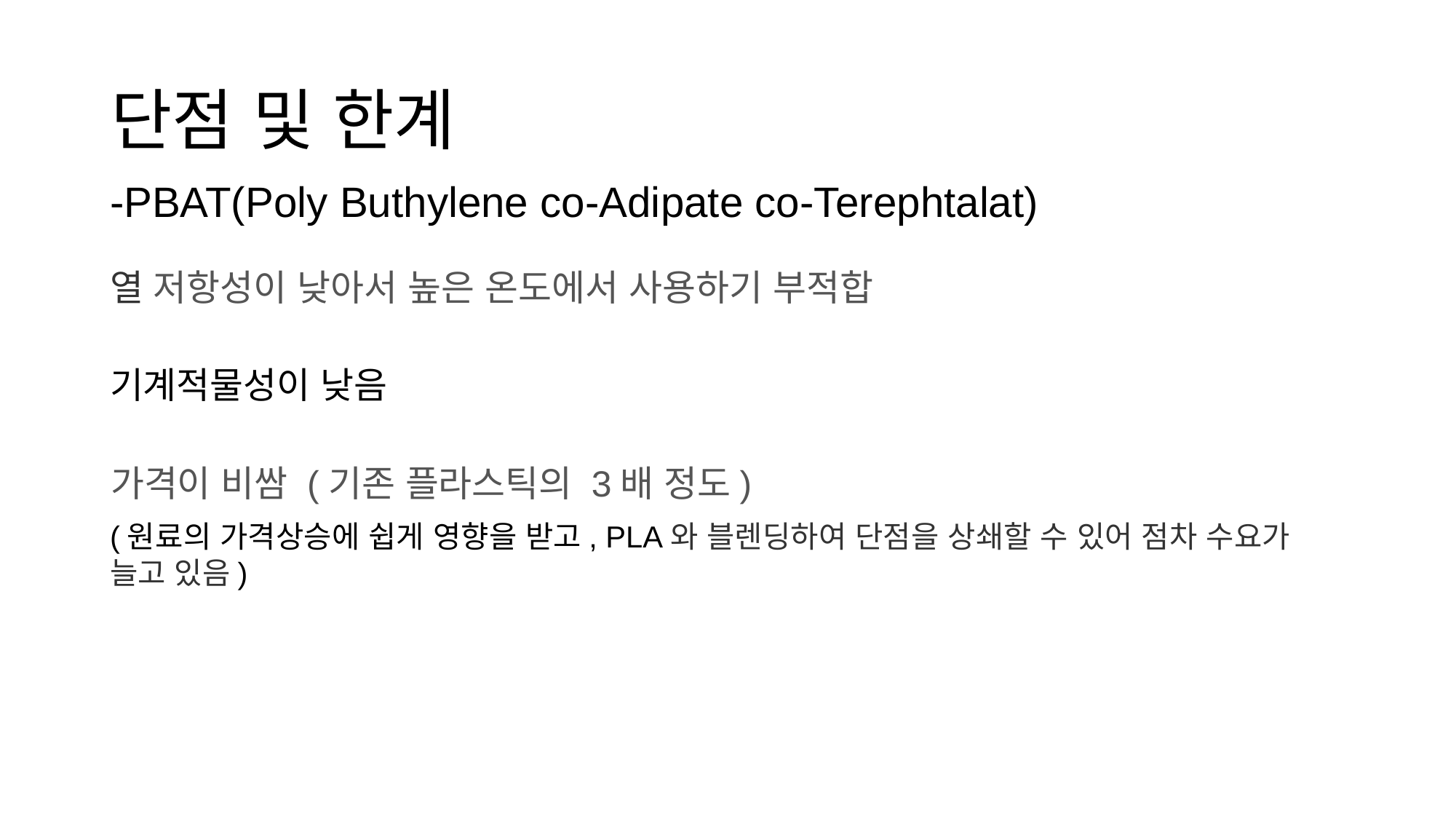

# 단점 및 한계
-PBAT(Poly Buthylene co-Adipate co-Terephtalat)
열 저항성이 낮아서 높은 온도에서 사용하기 부적합
기계적물성이 낮음
가격이 비쌈 (기존 플라스틱의 3배 정도)
(원료의 가격상승에 쉽게 영향을 받고, PLA와 블렌딩하여 단점을 상쇄할 수 있어 점차 수요가 늘고 있음)